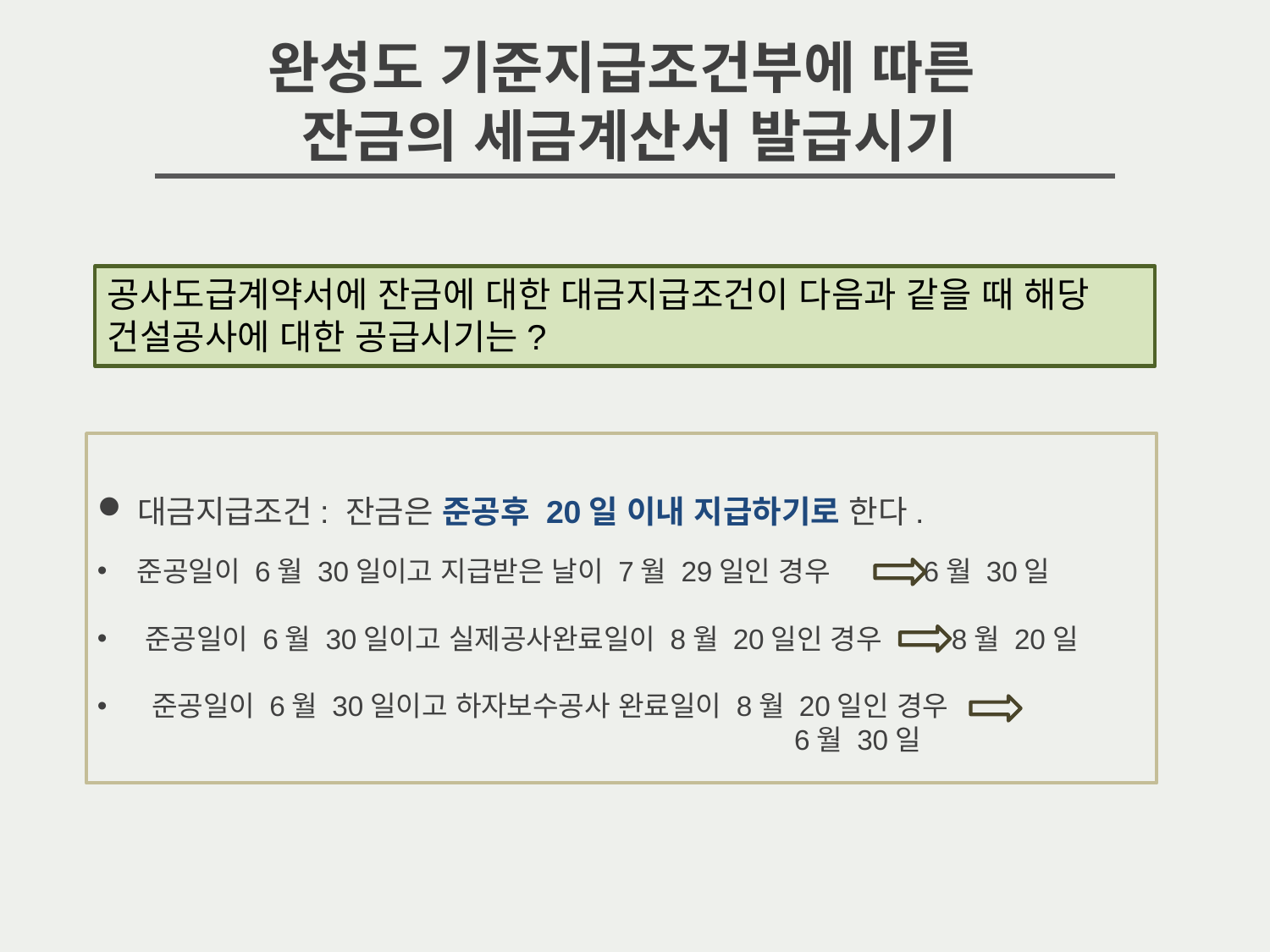

완성도 기준지급조건부에 따른
잔금의 세금계산서 발급시기
공사도급계약서에 잔금에 대한 대금지급조건이 다음과 같을 때 해당 건설공사에 대한 공급시기는?

대금지급조건: 잔금은 준공후 20일 이내 지급하기로 한다.
준공일이 6월 30일이고 지급받은 날이 7월 29일인 경우           6월 30일

준공일이 6월 30일이고 실제공사완료일이 8월 20일인 경우        8월 20일

 준공일이 6월 30일이고 하자보수공사 완료일이 8월 20일인 경우
                                                                                         6월 30일